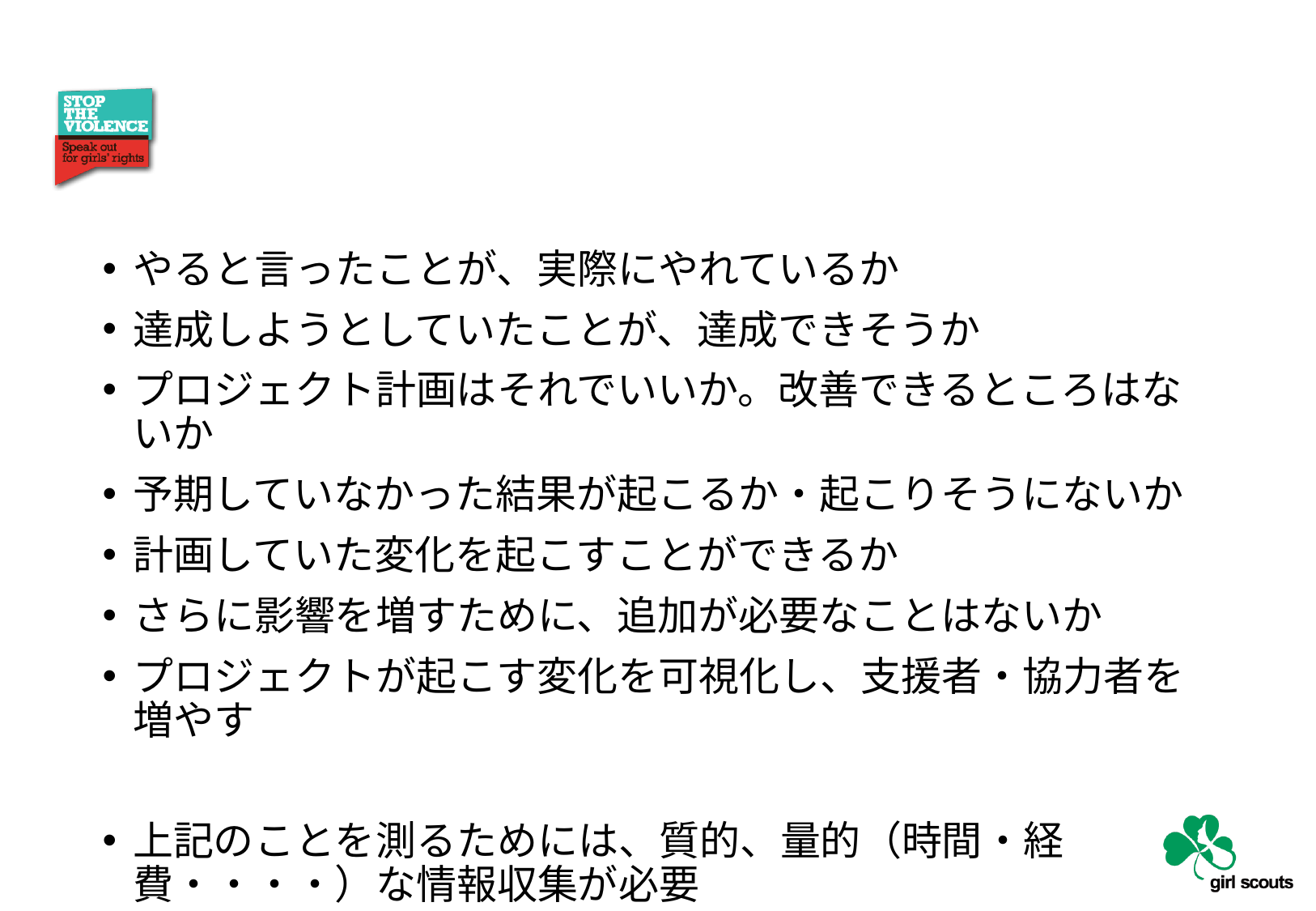

#
やると言ったことが、実際にやれているか
達成しようとしていたことが、達成できそうか
プロジェクト計画はそれでいいか。改善できるところはないか
予期していなかった結果が起こるか・起こりそうにないか
計画していた変化を起こすことができるか
さらに影響を増すために、追加が必要なことはないか
プロジェクトが起こす変化を可視化し、支援者・協力者を増やす

上記のことを測るためには、質的、量的（時間・経費・・・・）な情報収集が必要